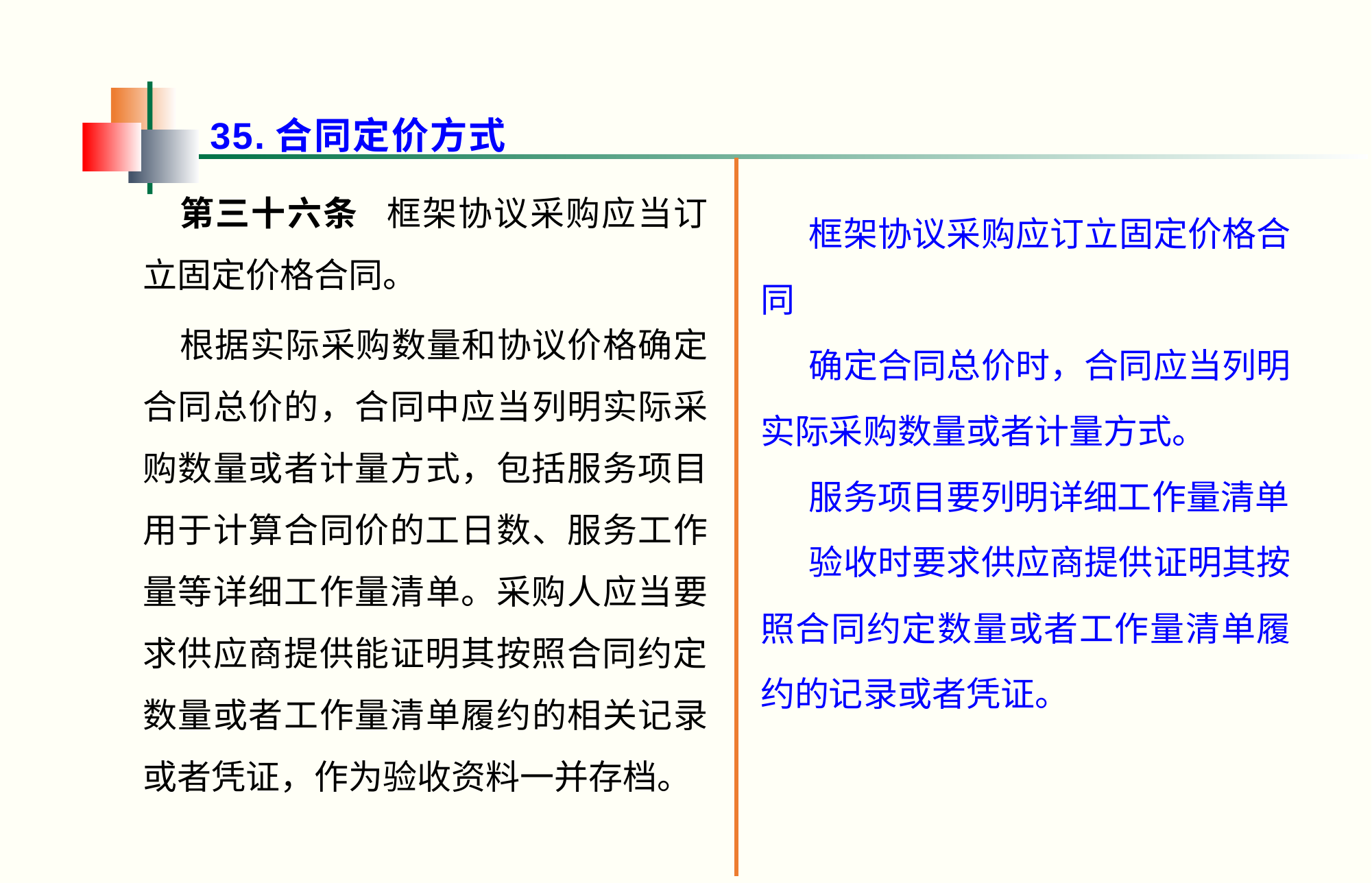

35.合同定价方式
第三十六条   框架协议采购应当订立固定价格合同。
根据实际采购数量和协议价格确定合同总价的，合同中应当列明实际采购数量或者计量方式，包括服务项目用于计算合同价的工日数、服务工作量等详细工作量清单。采购人应当要求供应商提供能证明其按照合同约定数量或者工作量清单履约的相关记录或者凭证，作为验收资料一并存档。

框架协议采购应订立固定价格合同
确定合同总价时，合同应当列明实际采购数量或者计量方式。
服务项目要列明详细工作量清单
验收时要求供应商提供证明其按照合同约定数量或者工作量清单履约的记录或者凭证。